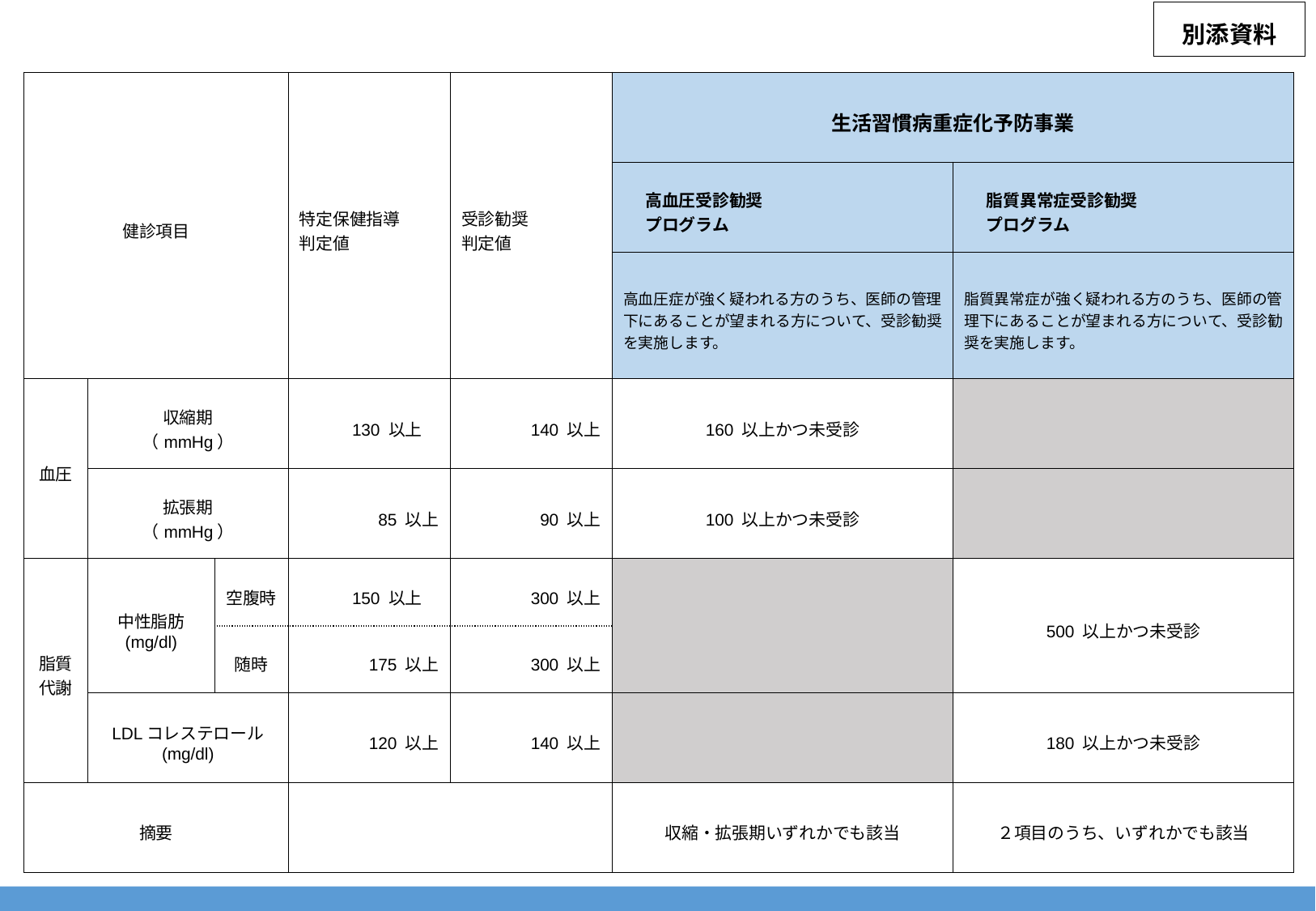

別添資料
| 健診項目 |  |  | 特定保健指導 判定値 | 受診勧奨 判定値 | 生活習慣病重症化予防事業 |  |
| --- | --- | --- | --- | --- | --- | --- |
|  |  |  |  |  | 高血圧受診勧奨 プログラム | 脂質異常症受診勧奨 プログラム |
|  |  |  |  |  | 高血圧症が強く疑われる方のうち、医師の管理下にあることが望まれる方について、受診勧奨を実施します。 | 脂質異常症が強く疑われる方のうち、医師の管理下にあることが望まれる方について、受診勧奨を実施します。 |
| 血圧 | 収縮期 （mmHg） |  | 130 以上 | 140 以上 | 160 以上かつ未受診 |  |
|  | 拡張期 （mmHg） |  | 85 以上 | 90 以上 | 100 以上かつ未受診 |  |
| 脂質代謝 | 中性脂肪 (mg/dl) | 空腹時 | 150 以上 | 300 以上 |  | 500 以上かつ未受診 |
|  |  | 随時 | 175 以上 | 300 以上 |  |  |
|  | LDLコレステロール (mg/dl) |  | 120 以上 | 140 以上 |  | 180 以上かつ未受診 |
| 摘要 |  |  |  |  | 収縮・拡張期いずれかでも該当 | ２項目のうち、いずれかでも該当 |